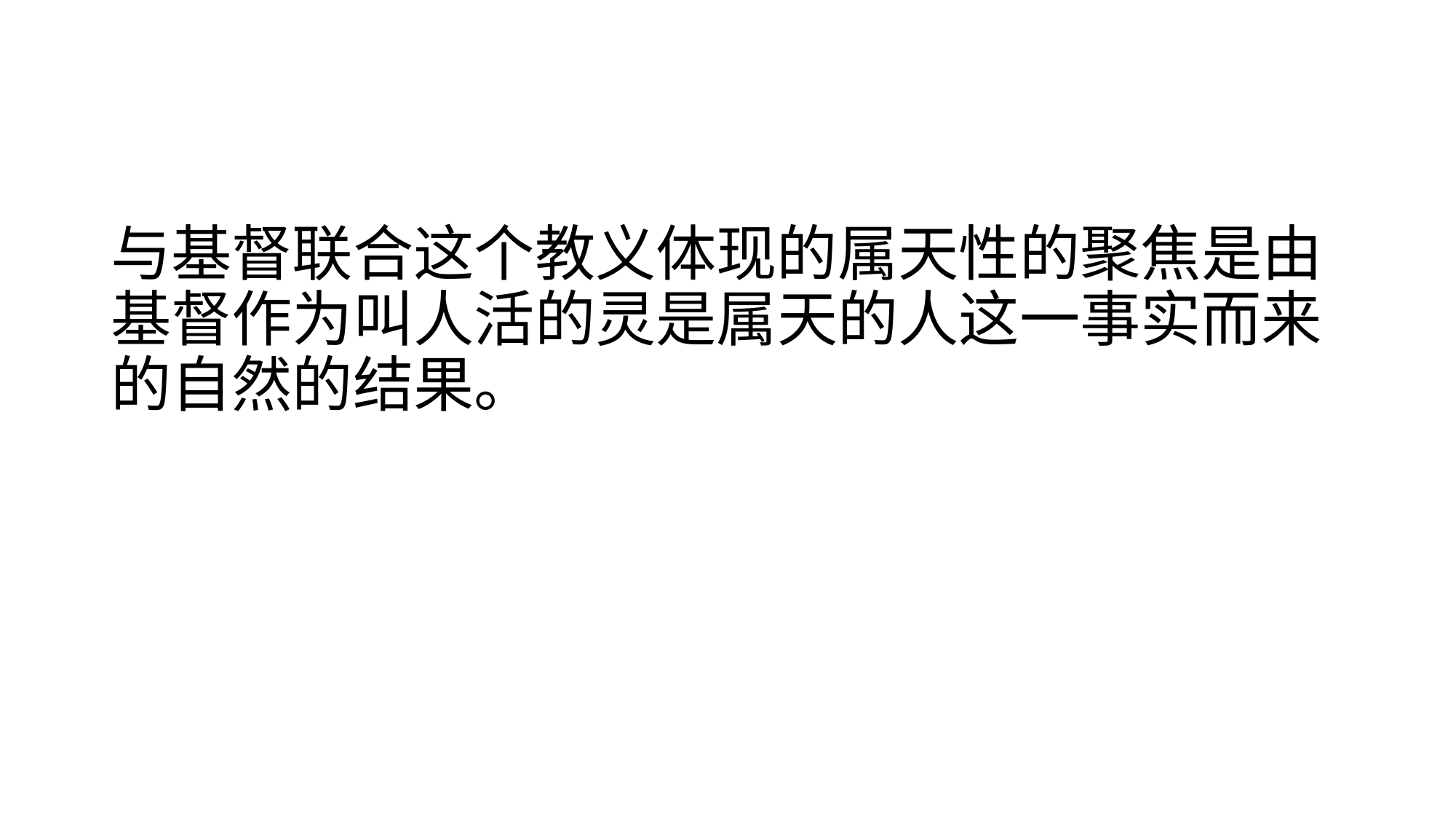

#
与基督联合这个教义体现的属天性的聚焦是由基督作为叫人活的灵是属天的人这一事实而来的自然的结果。